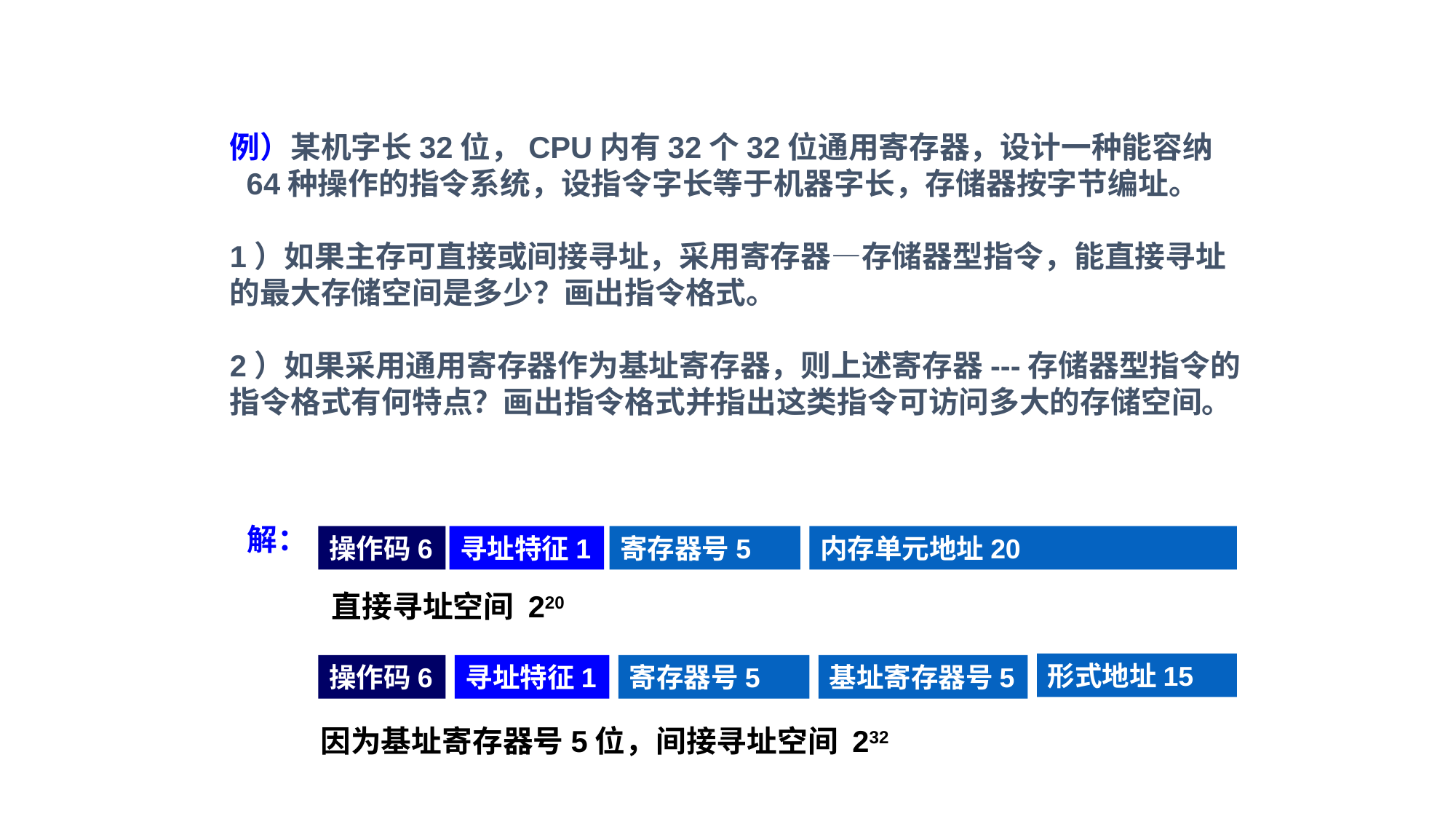

例）某机字长32位，CPU内有32个32位通用寄存器，设计一种能容纳
  64种操作的指令系统，设指令字长等于机器字长，存储器按字节编址。

1）如果主存可直接或间接寻址，采用寄存器—存储器型指令，能直接寻址的最大存储空间是多少？画出指令格式。

2）如果采用通用寄存器作为基址寄存器，则上述寄存器---存储器型指令的指令格式有何特点？画出指令格式并指出这类指令可访问多大的存储空间。
解：
操作码6
寻址特征1
寄存器号5
内存单元地址20
直接寻址空间 220
形式地址15
操作码6
寻址特征1
寄存器号5
基址寄存器号5
因为基址寄存器号5位，间接寻址空间 232